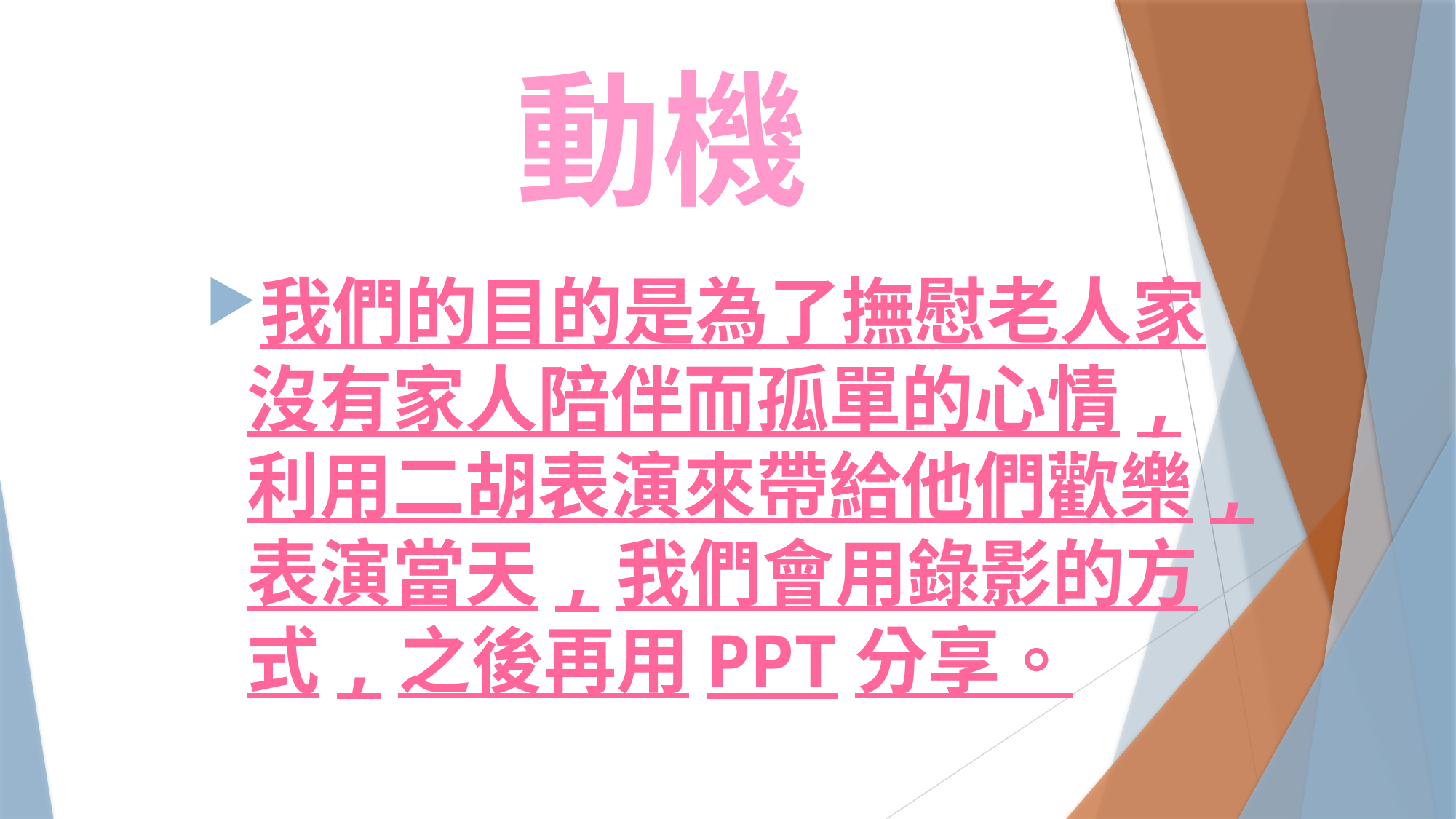

動機
#
我們的目的是為了撫慰老人家沒有家人陪伴而孤單的心情,利用二胡表演來帶給他們歡樂,表演當天,我們會用錄影的方式,之後再用PPT分享。